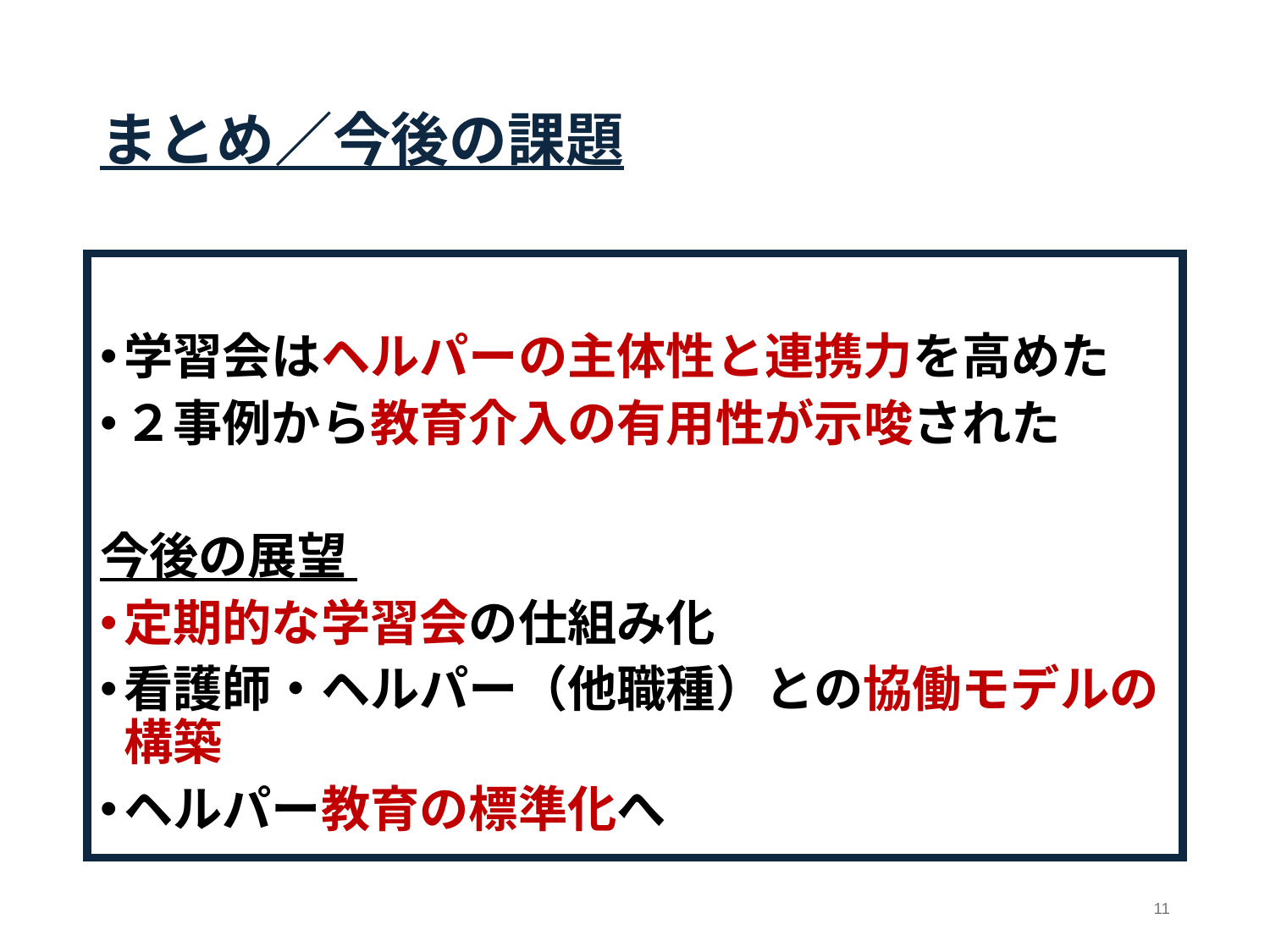

# まとめ／今後の課題

学習会はヘルパーの主体性と連携力を高めた
２事例から教育介入の有用性が示唆された

今後の展望
定期的な学習会の仕組み化
看護師・ヘルパー（他職種）との協働モデルの構築
ヘルパー教育の標準化へ

11